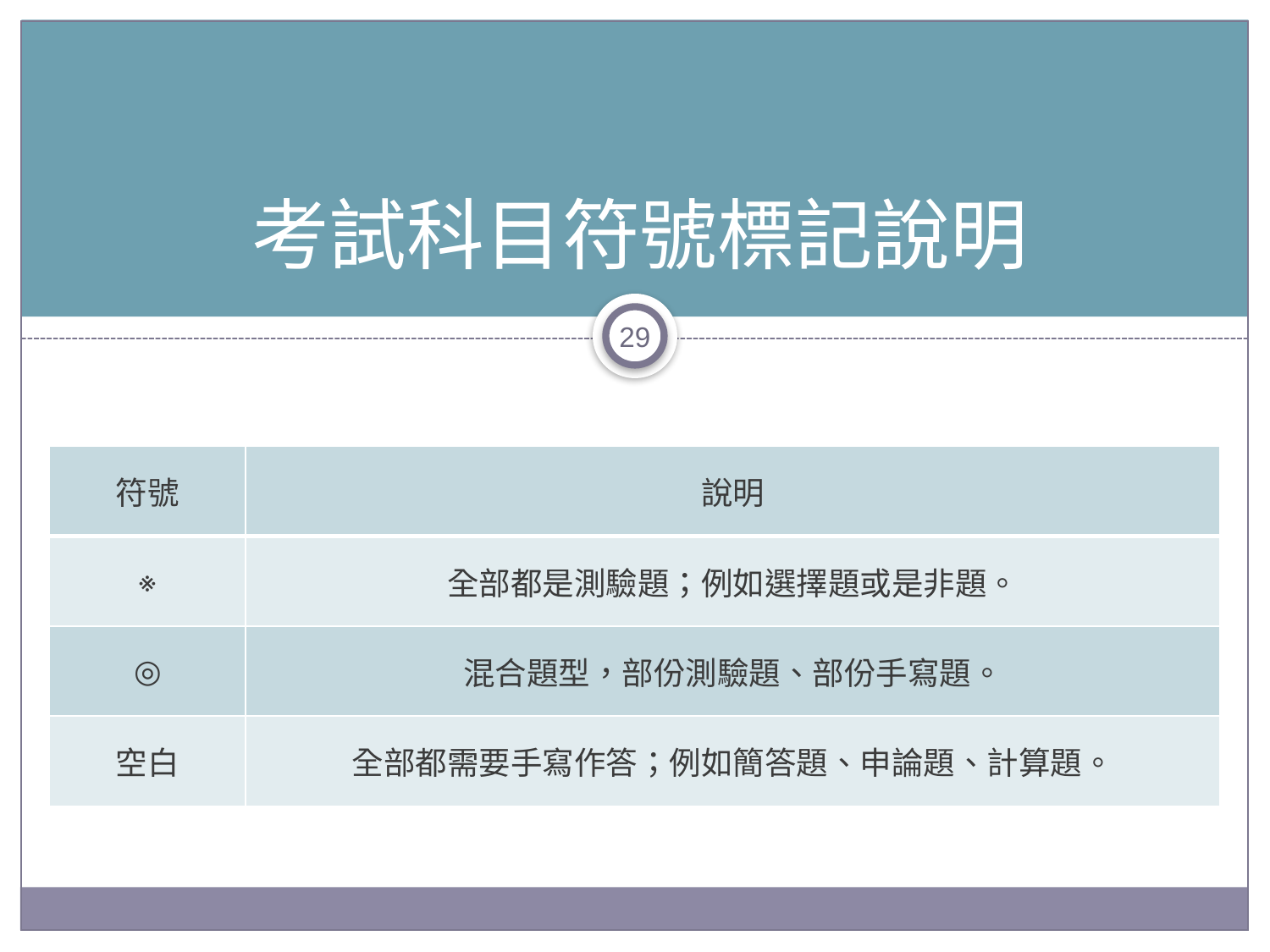

# 考試科目符號標記說明
29
| 符號 | 說明 |
| --- | --- |
| ※ | 全部都是測驗題；例如選擇題或是非題。 |
| ◎ | 混合題型，部份測驗題、部份手寫題。 |
| 空白 | 全部都需要手寫作答；例如簡答題、申論題、計算題。 |